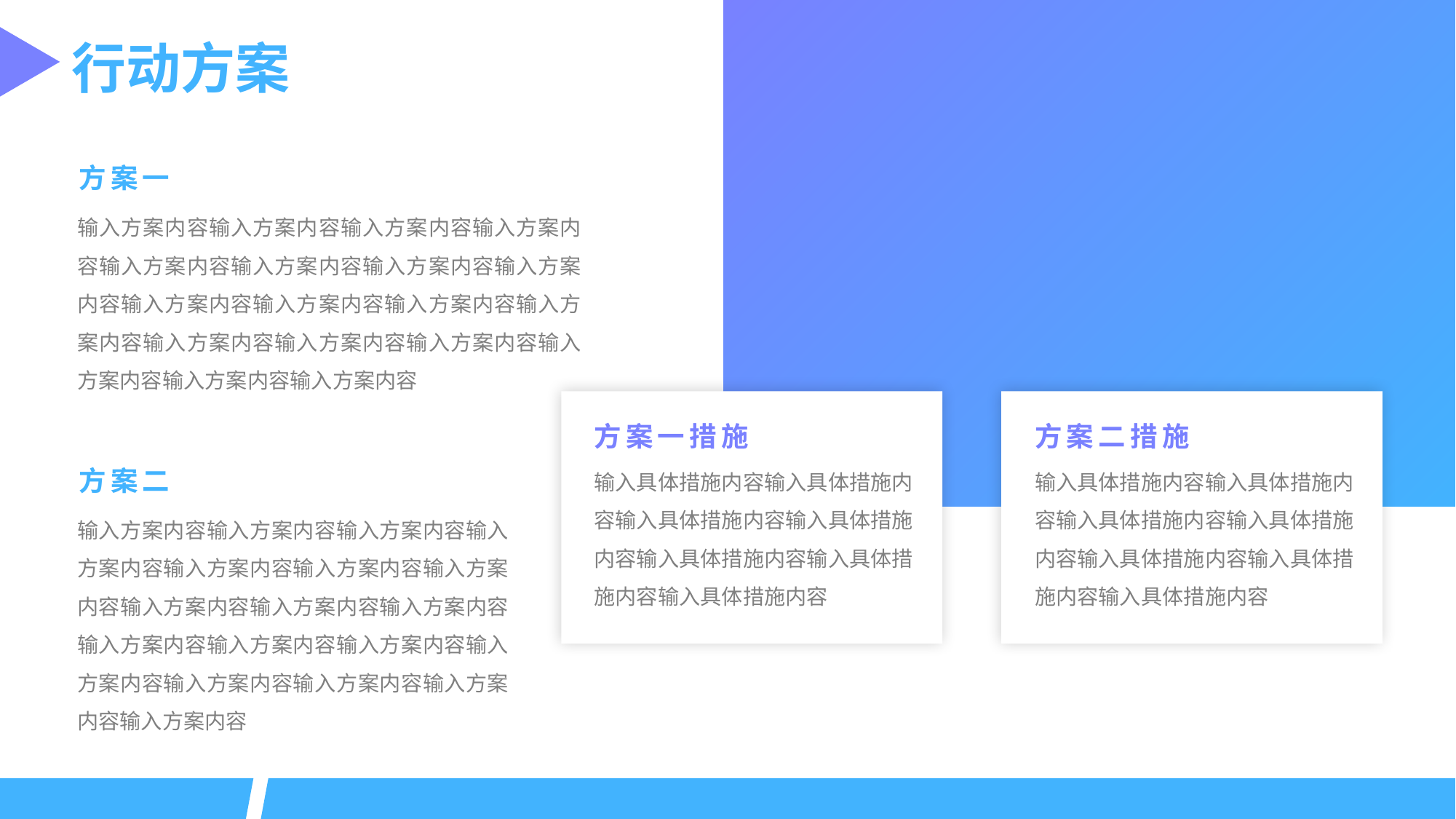

行动方案

方案一
输入方案内容输入方案内容输入方案内容输入方案内容输入方案内容输入方案内容输入方案内容输入方案内容输入方案内容输入方案内容输入方案内容输入方案内容输入方案内容输入方案内容输入方案内容输入方案内容输入方案内容输入方案内容

方案一措施
输入具体措施内容输入具体措施内容输入具体措施内容输入具体措施内容输入具体措施内容输入具体措施内容输入具体措施内容

方案二措施
输入具体措施内容输入具体措施内容输入具体措施内容输入具体措施内容输入具体措施内容输入具体措施内容输入具体措施内容
方案二
输入方案内容输入方案内容输入方案内容输入方案内容输入方案内容输入方案内容输入方案内容输入方案内容输入方案内容输入方案内容输入方案内容输入方案内容输入方案内容输入方案内容输入方案内容输入方案内容输入方案内容输入方案内容